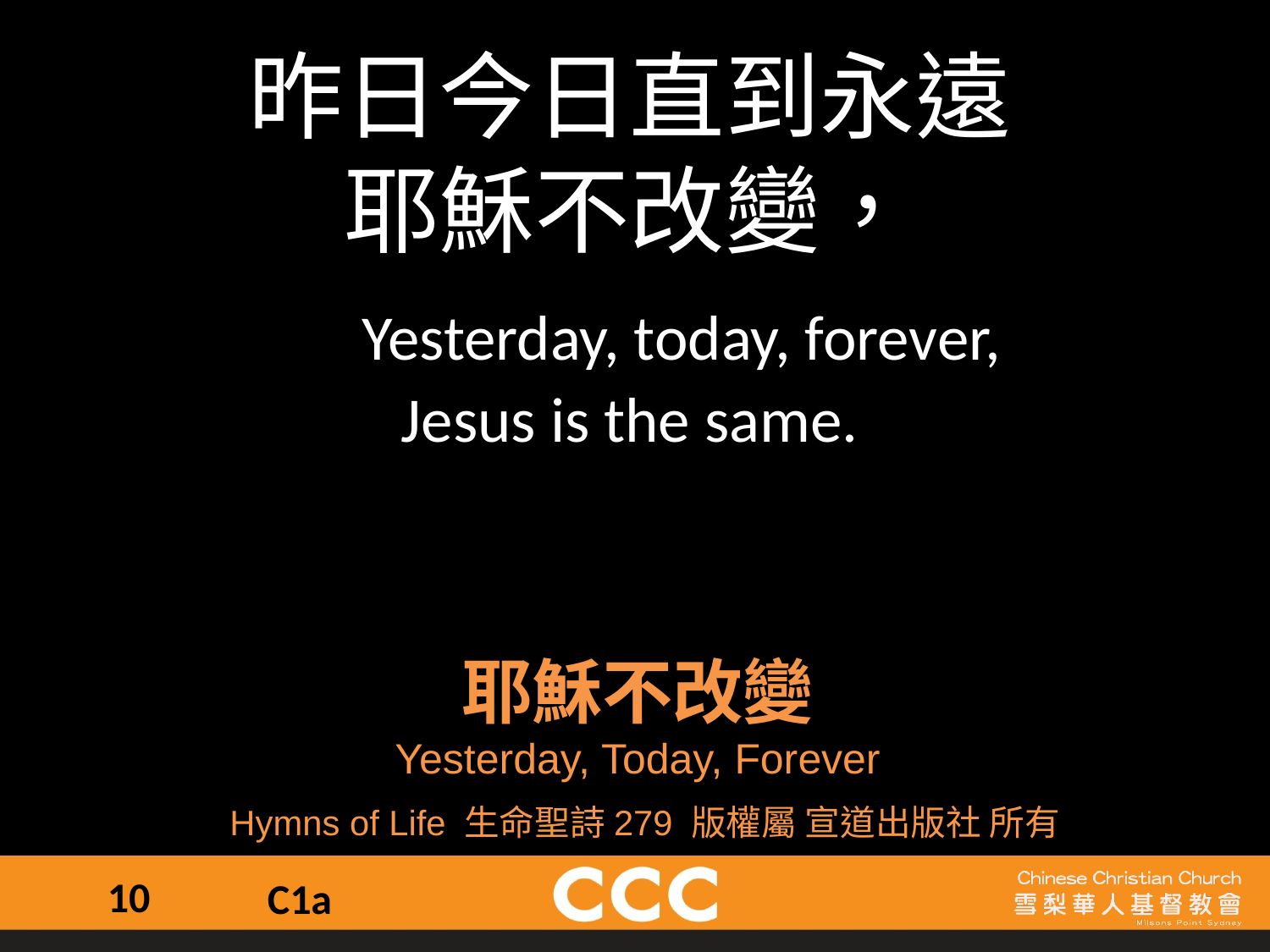

昨日今日直到永遠
耶穌不改變，
　Yesterday, today, forever,
Jesus is the same.
耶穌不改變
Yesterday, Today, Forever
Hymns of Life 生命聖詩279 版權屬 宣道出版社 所有
10
C1a